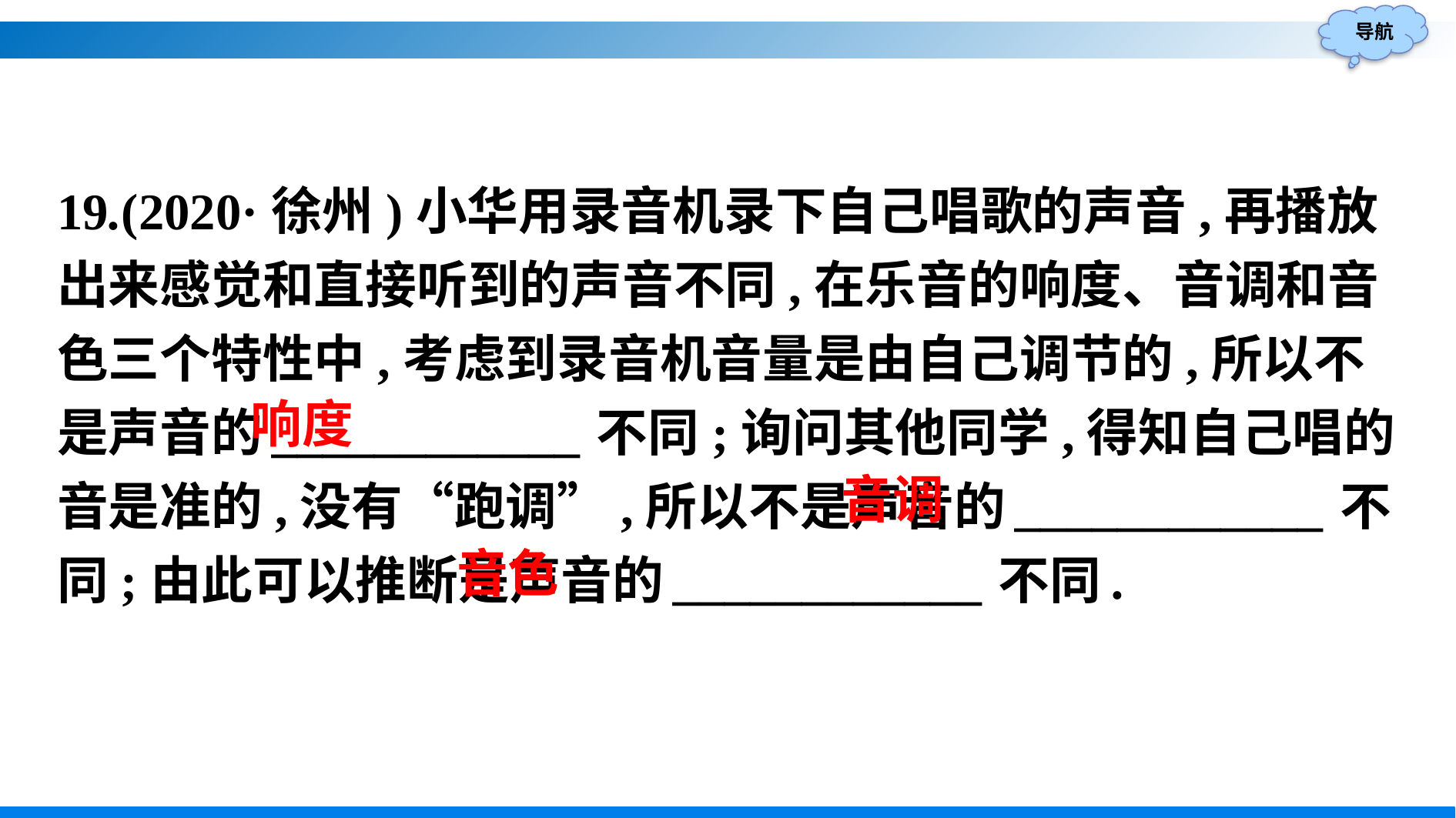

19.(2020·徐州)小华用录音机录下自己唱歌的声音,再播放出来感觉和直接听到的声音不同,在乐音的响度、音调和音色三个特性中,考虑到录音机音量是由自己调节的,所以不是声音的____________不同;询问其他同学,得知自己唱的音是准的,没有“跑调”,所以不是声音的____________不同;由此可以推断是声音的____________不同.
响度
音调
音色